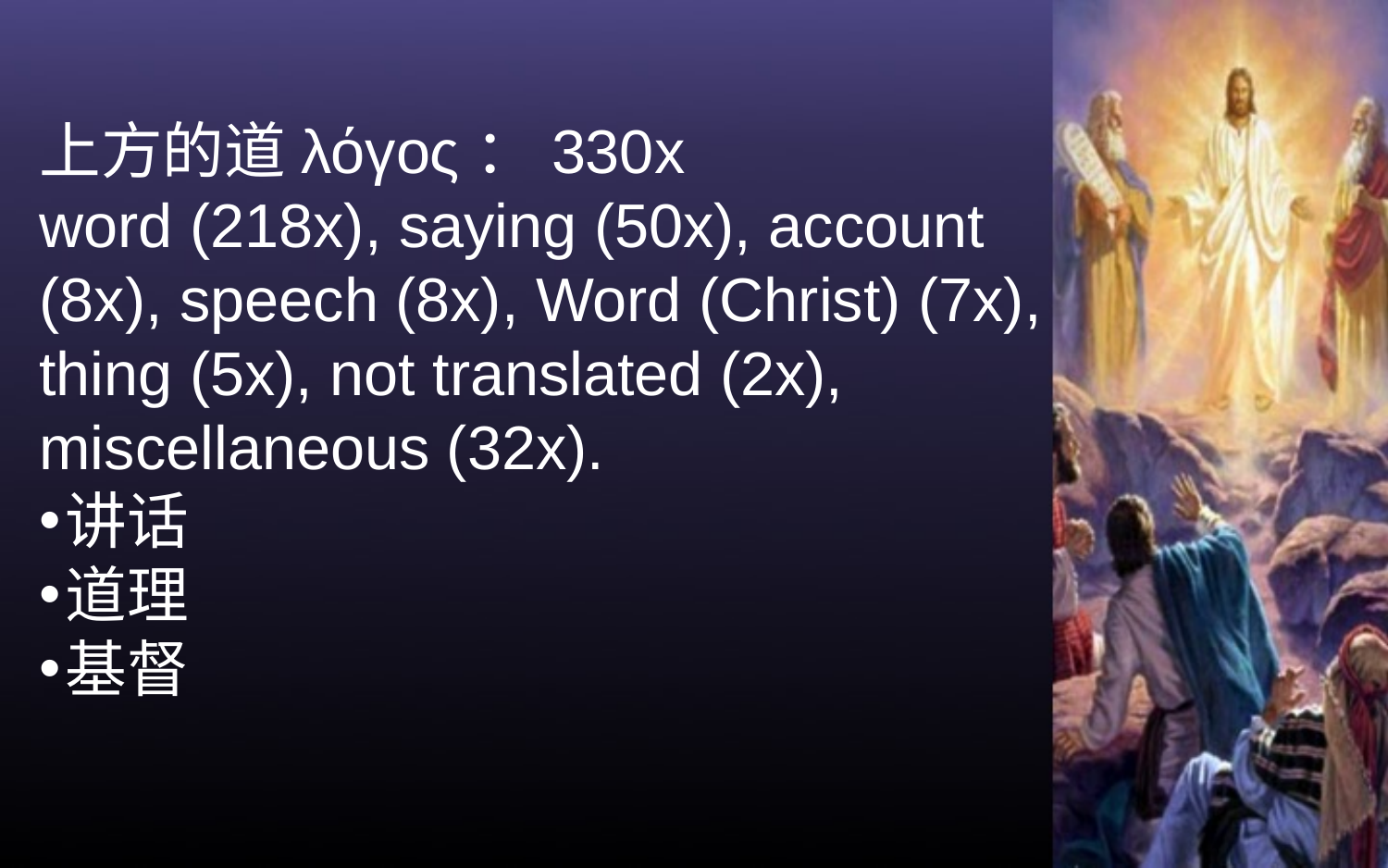

上方的道λόγος：330x
word (218x), saying (50x), account (8x), speech (8x), Word (Christ) (7x), thing (5x), not translated (2x), miscellaneous (32x).
讲话
道理
基督